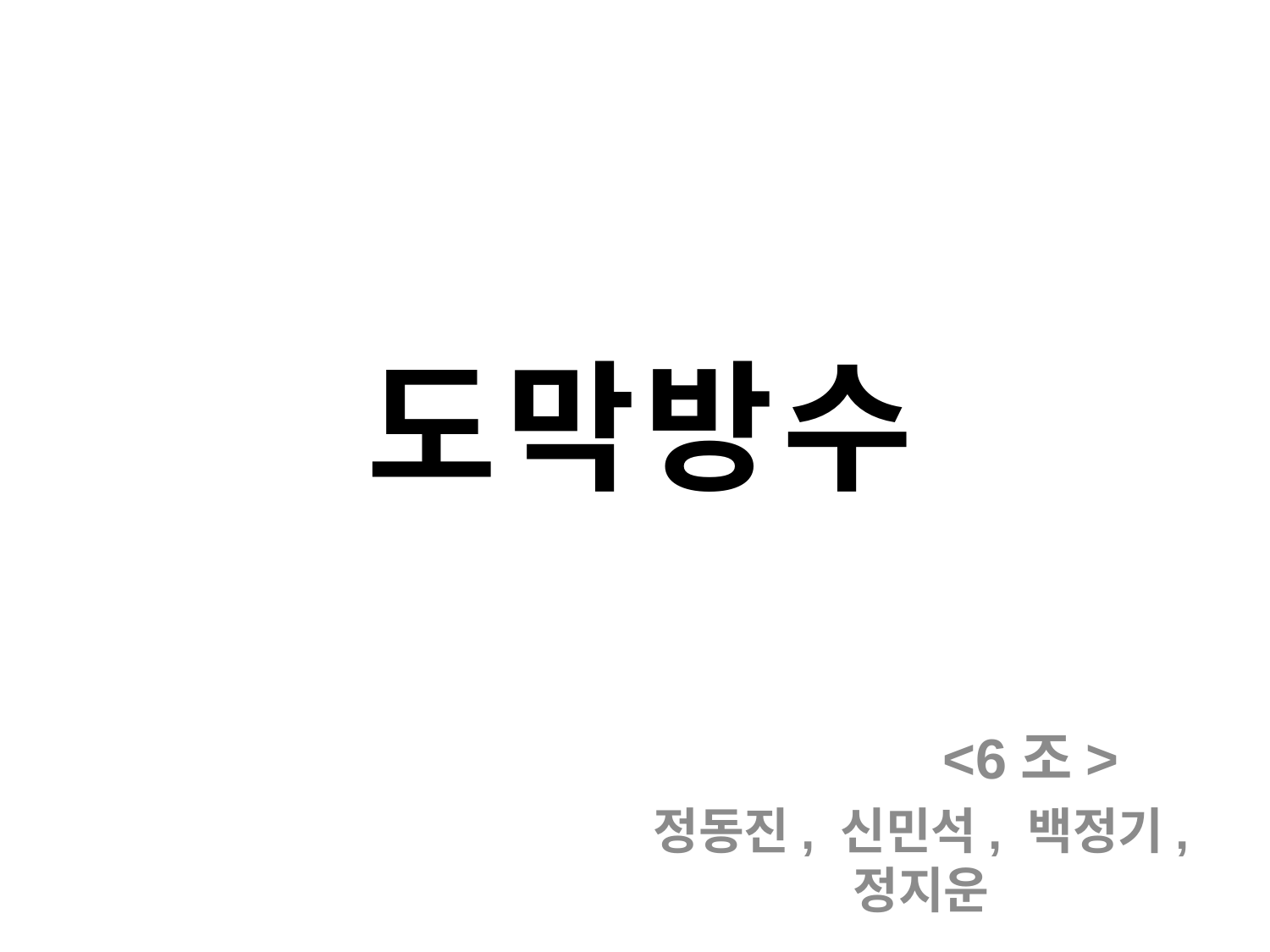

# 도막방수
              <6조>
정동진, 신민석, 백정기, 정지운